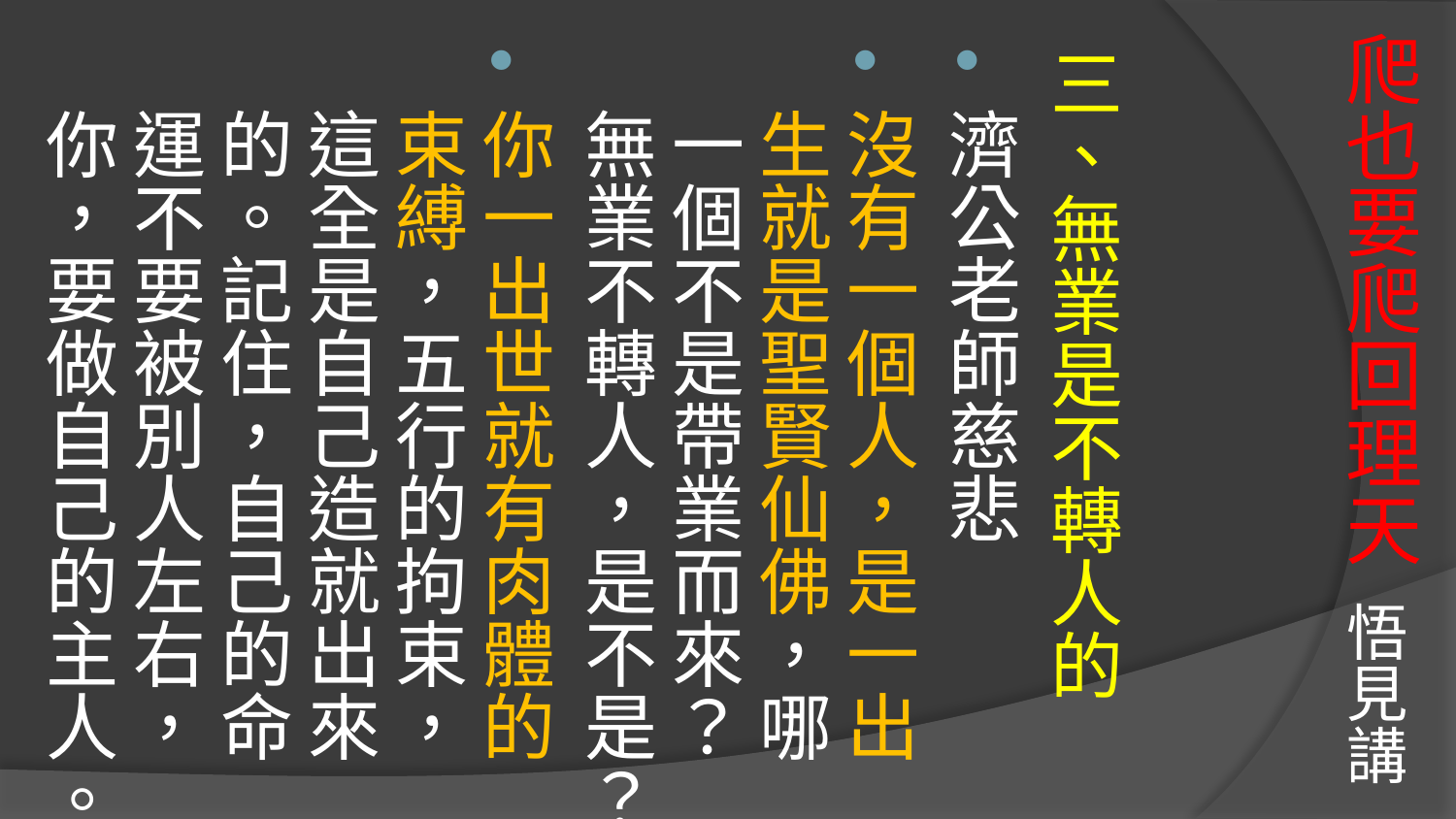

# 爬也要爬回理天  悟見講
三、無業是不轉人的
濟公老師慈悲
沒有一個人，是一出生就是聖賢仙佛，哪一個不是帶業而來？無業不轉人，是不是？
你一出世就有肉體的束縛，五行的拘束，這全是自己造就出來的。記住，自己的命運不要被別人左右，你，要做自己的主人。